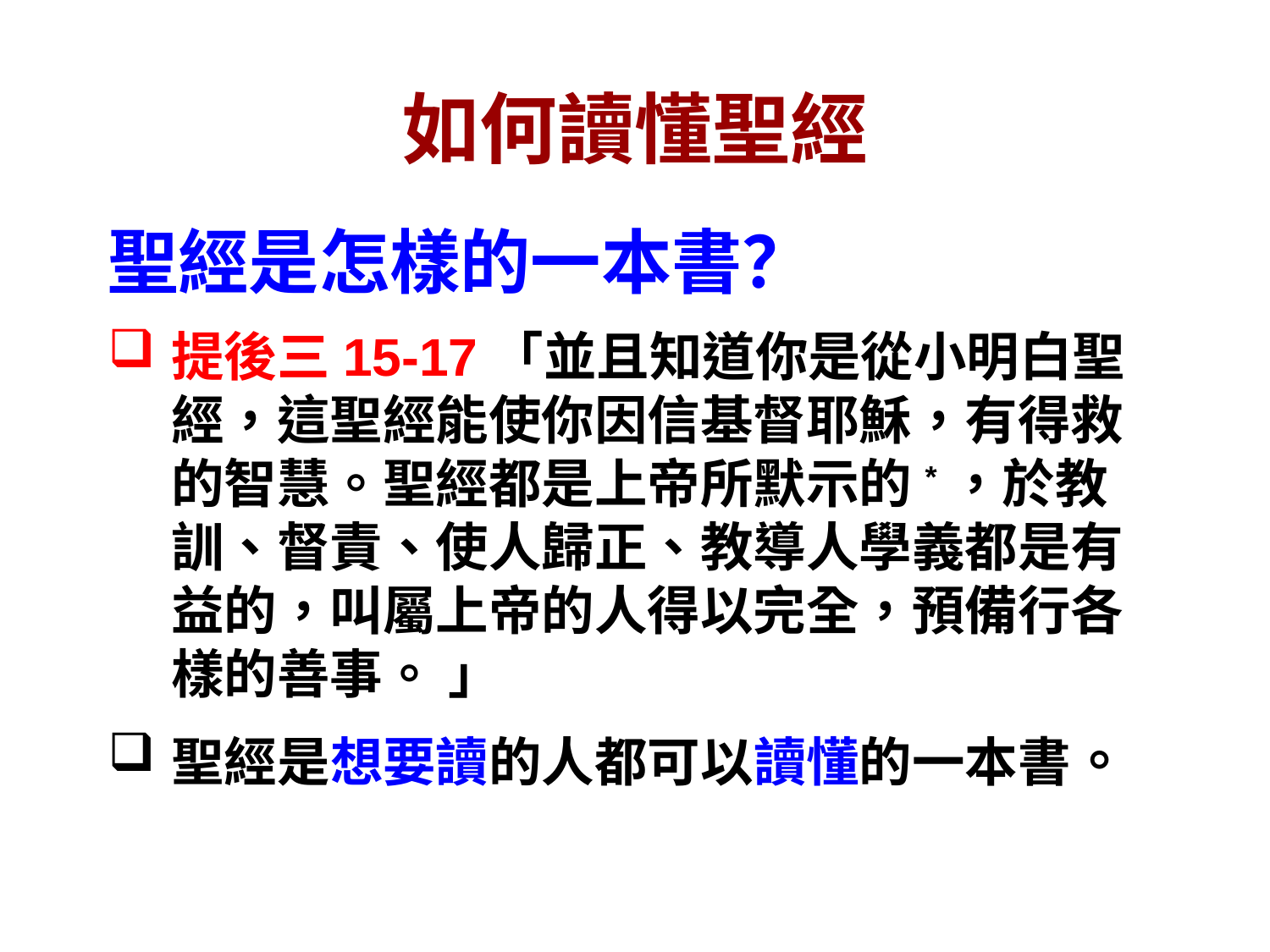

# 如何讀懂聖經
聖經是怎樣的一本書？
提後三15-17「並且知道你是從小明白聖經，這聖經能使你因信基督耶穌，有得救的智慧。聖經都是上帝所默示的*，於教訓、督責、使人歸正、教導人學義都是有益的，叫屬上帝的人得以完全，預備行各樣的善事。 」
聖經是想要讀的人都可以讀懂的一本書。